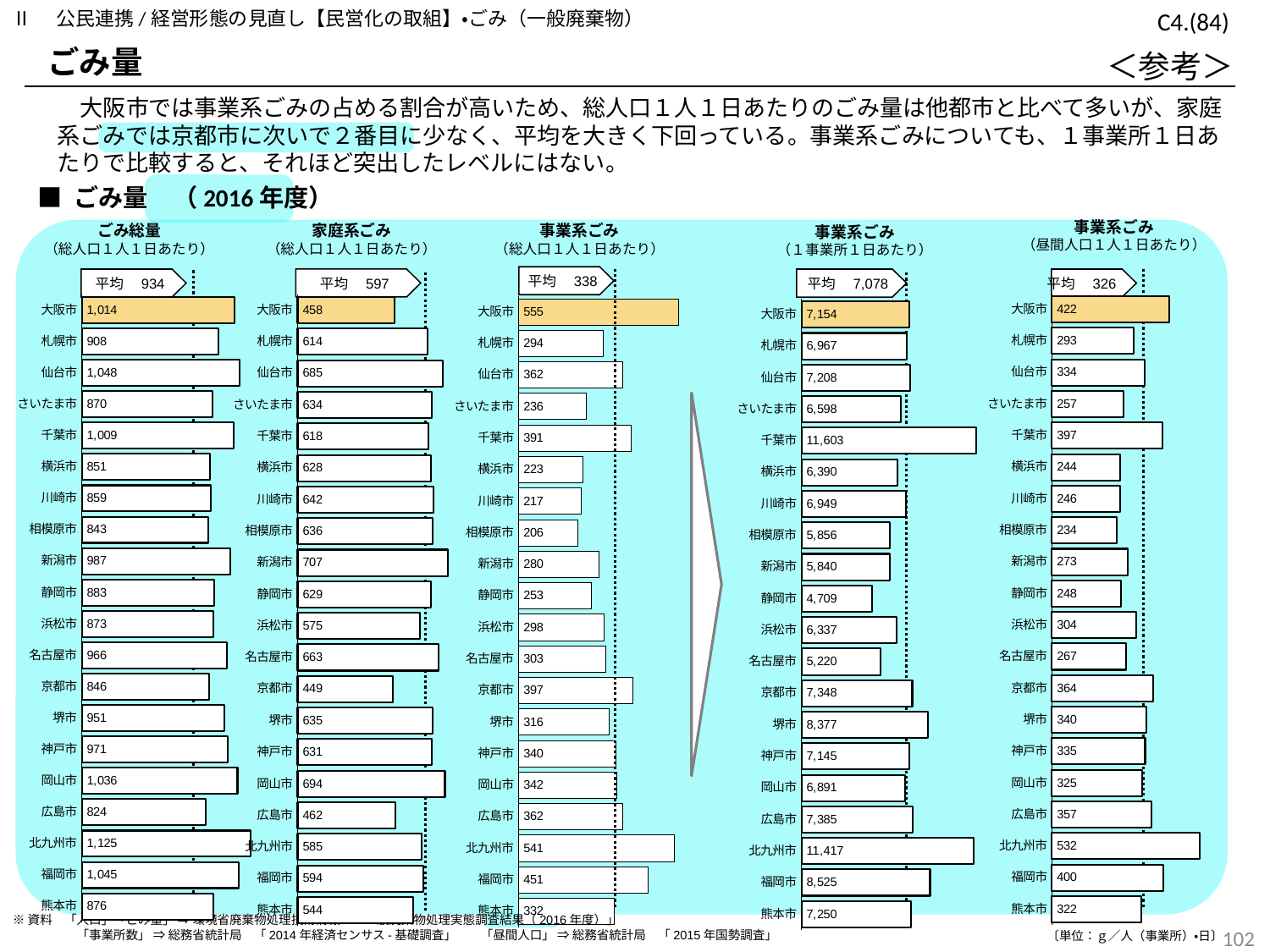

Ⅱ　公民連携/経営形態の見直し【民営化の取組】・ごみ（一般廃棄物）
C4.(84)
ごみ量
＜参考＞
　大阪市では事業系ごみの占める割合が高いため、総人口１人１日あたりのごみ量は他都市と比べて多いが、家庭系ごみでは京都市に次いで２番目に少なく、平均を大きく下回っている。事業系ごみについても、１事業所１日あたりで比較すると、それほど突出したレベルにはない。

■ ごみ量　（2016年度）
事業系ごみ
（昼間人口１人１日あたり）
ごみ総量
（総人口１人１日あたり）
家庭系ごみ
（総人口１人１日あたり）
事業系ごみ
（総人口１人１日あたり）
事業系ごみ
（１事業所１日あたり）

平均　338
平均　597
平均　7,078
平均　326
平均　934

### Chart

| Category |  |
|---|---|
| 熊本市 | 332.0 |
| 福岡市 | 451.0 |
| 北九州市 | 541.0 |
| 広島市 | 362.0 |
| 岡山市 | 342.0 |
| 神戸市 | 340.0 |
| 堺市 | 316.0 |
| 京都市 | 397.0 |
| 名古屋市 | 303.0 |
| 浜松市 | 298.0 |
| 静岡市 | 253.0 |
| 新潟市 | 280.0 |
| 相模原市 | 206.0 |
| 川崎市 | 217.0 |
| 横浜市 | 223.0 |
| 千葉市 | 391.0 |
| さいたま市 | 236.0 |
| 仙台市 | 362.0 |
| 札幌市 | 294.0 |
| 大阪市 | 555.0 |

### Chart

| Category |  |
|---|---|
| 熊本市 | 7250.0 |
| 福岡市 | 8525.0 |
| 北九州市 | 11417.0 |
| 広島市 | 7385.0 |
| 岡山市 | 6891.0 |
| 神戸市 | 7145.0 |
| 堺市 | 8377.0 |
| 京都市 | 7348.0 |
| 名古屋市 | 5220.0 |
| 浜松市 | 6337.0 |
| 静岡市 | 4709.0 |
| 新潟市 | 5840.0 |
| 相模原市 | 5856.0 |
| 川崎市 | 6949.0 |
| 横浜市 | 6390.0 |
| 千葉市 | 11603.0 |
| さいたま市 | 6598.0 |
| 仙台市 | 7208.0 |
| 札幌市 | 6967.0 |
| 大阪市 | 7154.0 |

### Chart

| Category |  |
|---|---|
| 熊本市 | 322.0 |
| 福岡市 | 400.0 |
| 北九州市 | 532.0 |
| 広島市 | 357.0 |
| 岡山市 | 325.0 |
| 神戸市 | 335.0 |
| 堺市 | 340.0 |
| 京都市 | 364.0 |
| 名古屋市 | 267.0 |
| 浜松市 | 304.0 |
| 静岡市 | 248.0 |
| 新潟市 | 273.0 |
| 相模原市 | 234.0 |
| 川崎市 | 246.0 |
| 横浜市 | 244.0 |
| 千葉市 | 397.0 |
| さいたま市 | 257.0 |
| 仙台市 | 334.0 |
| 札幌市 | 293.0 |
| 大阪市 | 422.0 |

### Chart

| Category |  |
|---|---|
| 熊本市 | 876.0 |
| 福岡市 | 1045.0 |
| 北九州市 | 1125.0 |
| 広島市 | 824.0 |
| 岡山市 | 1036.0 |
| 神戸市 | 971.0 |
| 堺市 | 951.0 |
| 京都市 | 846.0 |
| 名古屋市 | 966.0 |
| 浜松市 | 873.0 |
| 静岡市 | 883.0 |
| 新潟市 | 987.0 |
| 相模原市 | 843.0 |
| 川崎市 | 859.0 |
| 横浜市 | 851.0 |
| 千葉市 | 1009.0 |
| さいたま市 | 870.0 |
| 仙台市 | 1048.0 |
| 札幌市 | 908.0 |
| 大阪市 | 1014.0 |

### Chart

| Category |  |
|---|---|
| 熊本市 | 544.0 |
| 福岡市 | 594.0 |
| 北九州市 | 585.0 |
| 広島市 | 462.0 |
| 岡山市 | 694.0 |
| 神戸市 | 631.0 |
| 堺市 | 635.0 |
| 京都市 | 449.0 |
| 名古屋市 | 663.0 |
| 浜松市 | 575.0 |
| 静岡市 | 629.0 |
| 新潟市 | 707.0 |
| 相模原市 | 636.0 |
| 川崎市 | 642.0 |
| 横浜市 | 628.0 |
| 千葉市 | 618.0 |
| さいたま市 | 634.0 |
| 仙台市 | 685.0 |
| 札幌市 | 614.0 |
| 大阪市 | 458.0 |
※資料　「人口」「ごみ量」 ⇒ 環境省廃棄物処理技術情報　「一般廃棄物処理実態調査結果（2016年度）」
　　 　　　「事業所数」 ⇒ 総務省統計局　「2014年経済センサス-基礎調査」　　「昼間人口」 ⇒ 総務省統計局　「2015年国勢調査」

〔単位：ｇ／人（事業所）・日〕
102